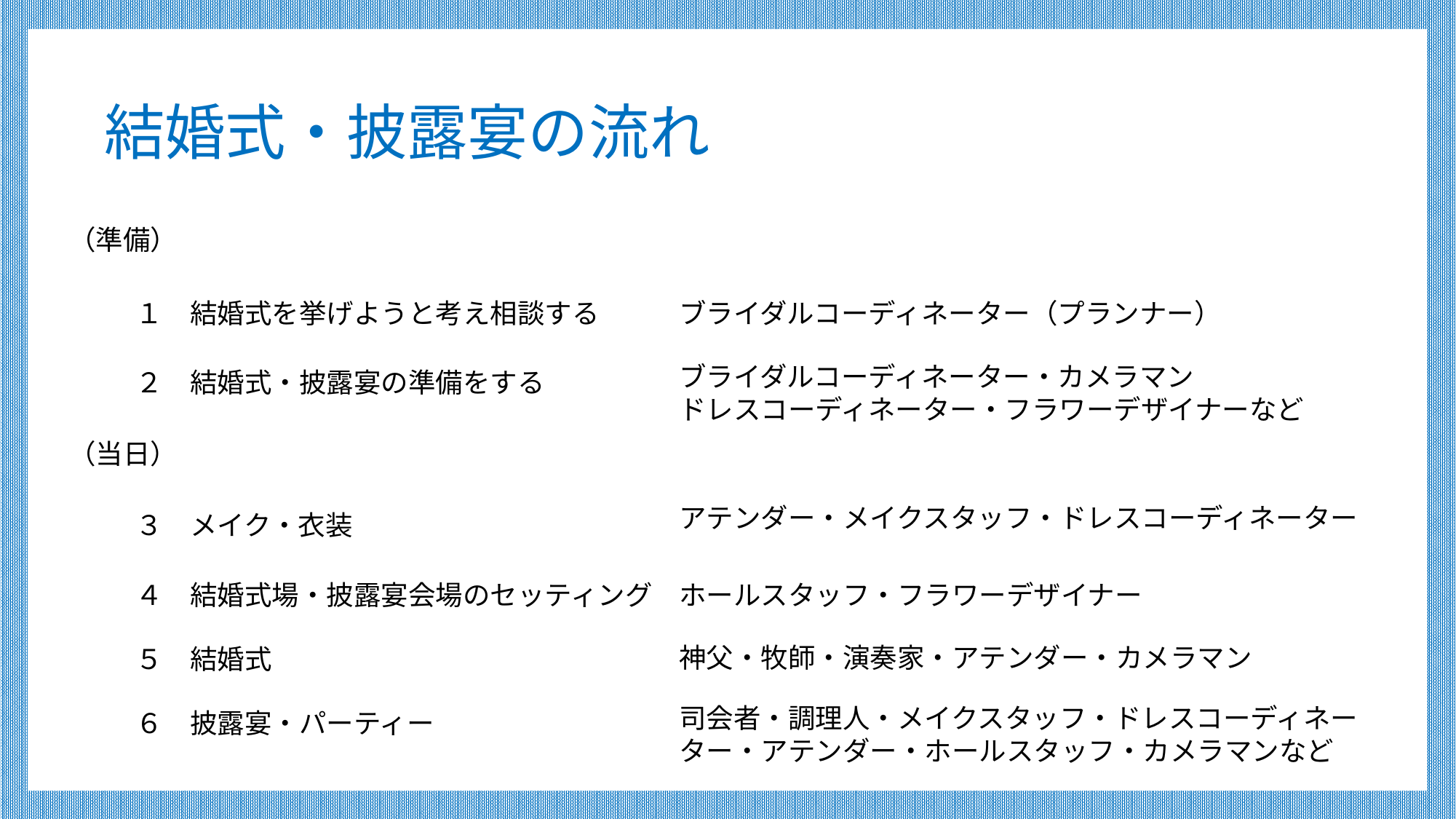

結婚式・披露宴の流れ
（準備）
１　結婚式を挙げようと考え相談する
ブライダルコーディネーター（プランナー）
ブライダルコーディネーター・カメラマン
ドレスコーディネーター・フラワーデザイナーなど
２　結婚式・披露宴の準備をする
（当日）
アテンダー・メイクスタッフ・ドレスコーディネーター
３　メイク・衣装
４　結婚式場・披露宴会場のセッティング
ホールスタッフ・フラワーデザイナー
神父・牧師・演奏家・アテンダー・カメラマン
５　結婚式
司会者・調理人・メイクスタッフ・ドレスコーディネーター・アテンダー・ホールスタッフ・カメラマンなど
６　披露宴・パーティー